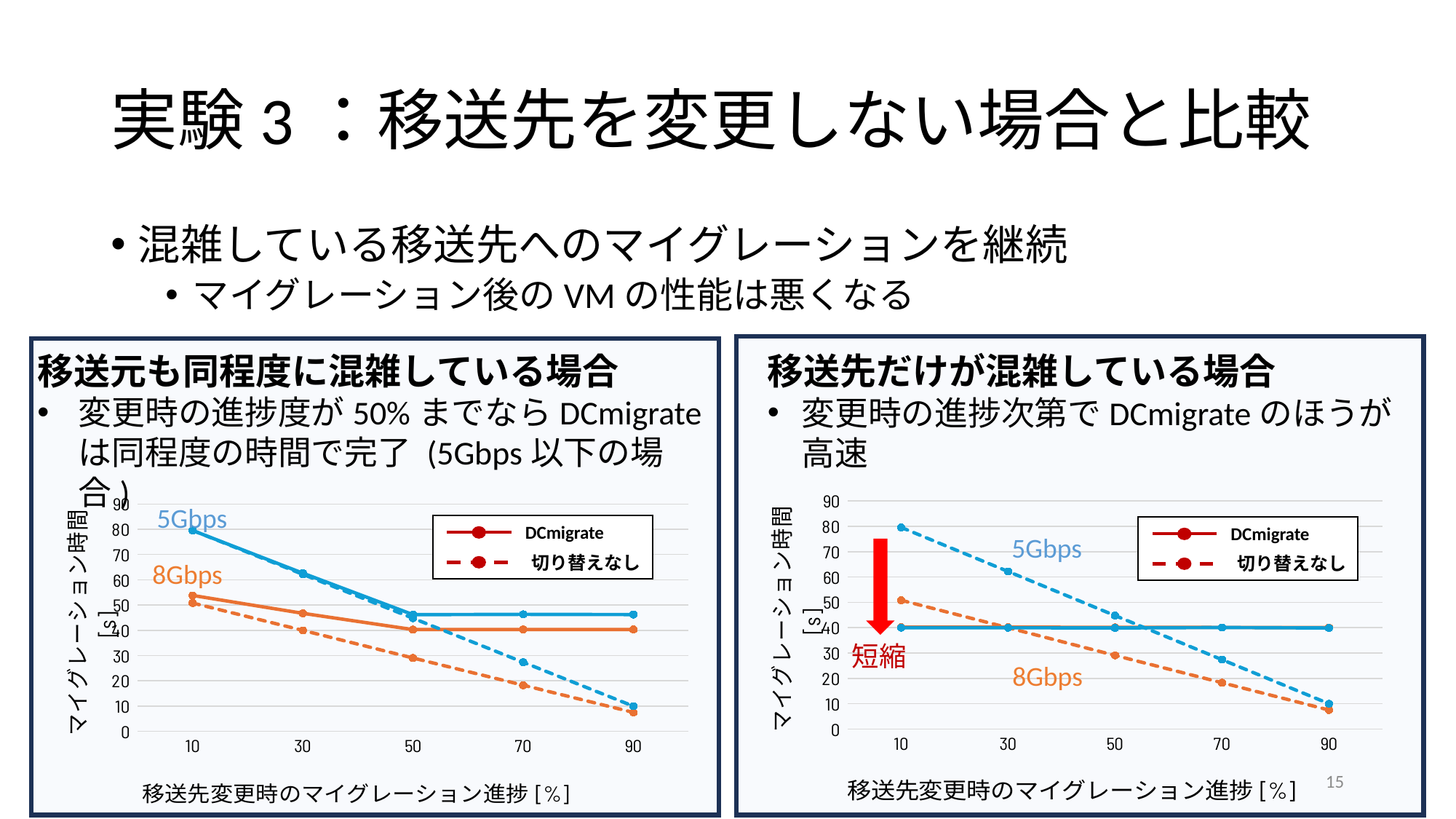

# 実験3：移送先を変更しない場合と比較
混雑している移送先へのマイグレーションを継続
マイグレーション後のVMの性能は悪くなる

移送元も同程度に混雑している場合
変更時の進捗度が50%までならDCmigrateは同程度の時間で完了 (5Gbps以下の場合)
移送先だけが混雑している場合
変更時の進捗次第でDCmigrateのほうが
高速

### Chart

| Category |  |  |  |  |
|---|---|---|---|---|
| 10 | 40.169200000000004 | 50.811800000000005 | 39.969800000000006 | 79.54300000000002 |
| 30 | 40.1878 | 39.9674 | 39.9454 | 62.15606666666666 |
| 50 | 40.1498 | 29.0514 | 39.887600000000006 | 44.77106666666666 |
| 70 | 40.087599999999995 | 18.276000000000003 | 40.0418 | 27.371333333333336 |
| 90 | 40.0172 | 7.506600000000001 | 39.873200000000004 | 9.985333333333333 |

### Chart

| Category |  |  |  |  |
|---|---|---|---|---|
| 10 | 53.79780000000001 | 50.811800000000005 | 79.49960000000002 | 79.54300000000002 |
| 30 | 46.7286 | 39.9674 | 62.6186 | 62.15606666666666 |
| 50 | 40.2956 | 29.0514 | 46.2072 | 44.77106666666666 |
| 70 | 40.318799999999996 | 18.276000000000003 | 46.325199999999995 | 27.371333333333336 |
| 90 | 40.3306 | 7.506600000000001 | 46.2448 | 9.985333333333333 |
5Gbps

DCmigrate

切り替えなし

DCmigrate

切り替えなし

5Gbps

8Gbps
短縮
8Gbps
15